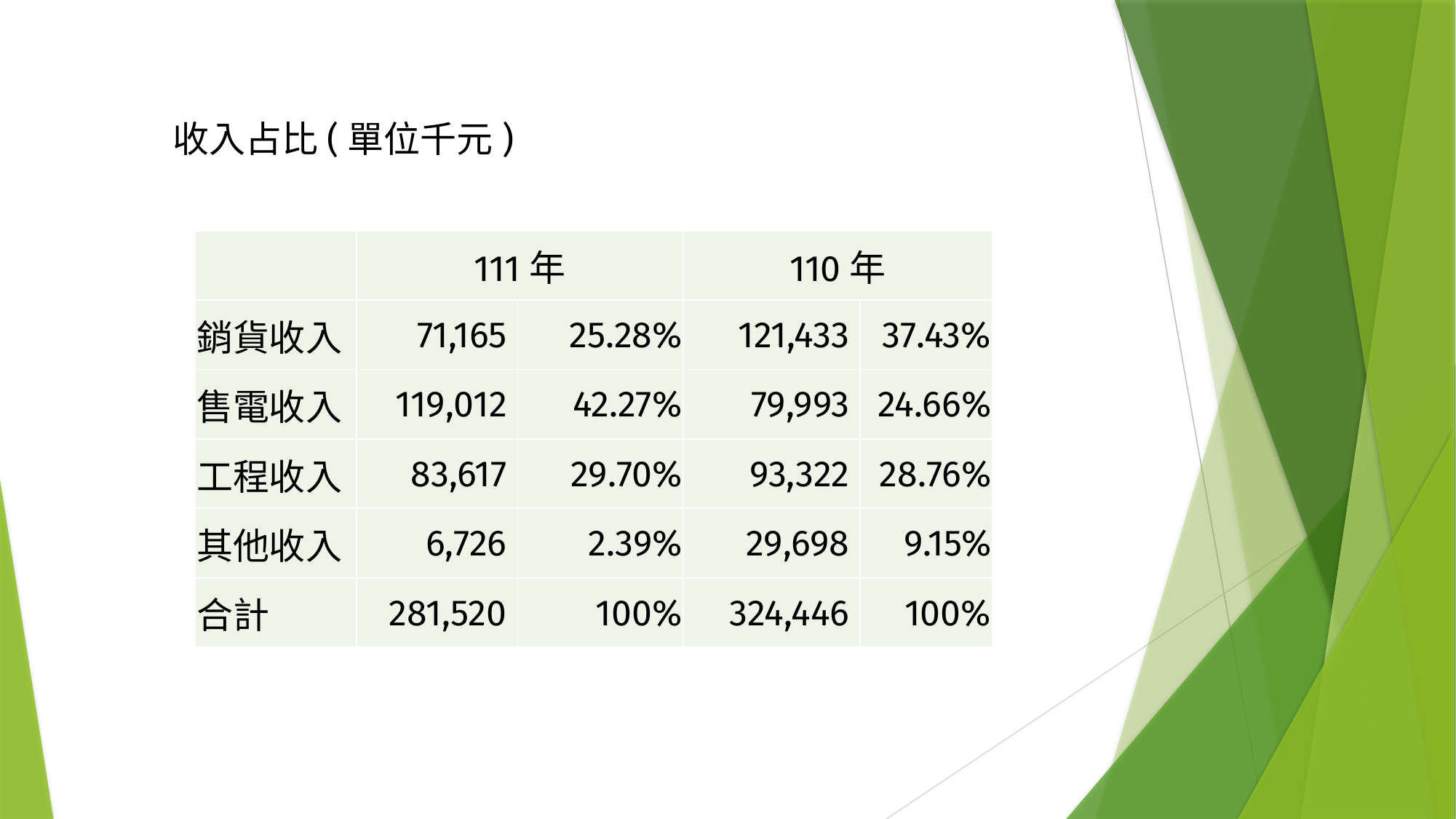

# 收入占比(單位千元)
|  | 111年 |  | 110年 |  |
| --- | --- | --- | --- | --- |
| 銷貨收入 | 71,165 | 25.28% | 121,433 | 37.43% |
| 售電收入 | 119,012 | 42.27% | 79,993 | 24.66% |
| 工程收入 | 83,617 | 29.70% | 93,322 | 28.76% |
| 其他收入 | 6,726 | 2.39% | 29,698 | 9.15% |
| 合計 | 281,520 | 100% | 324,446 | 100% |